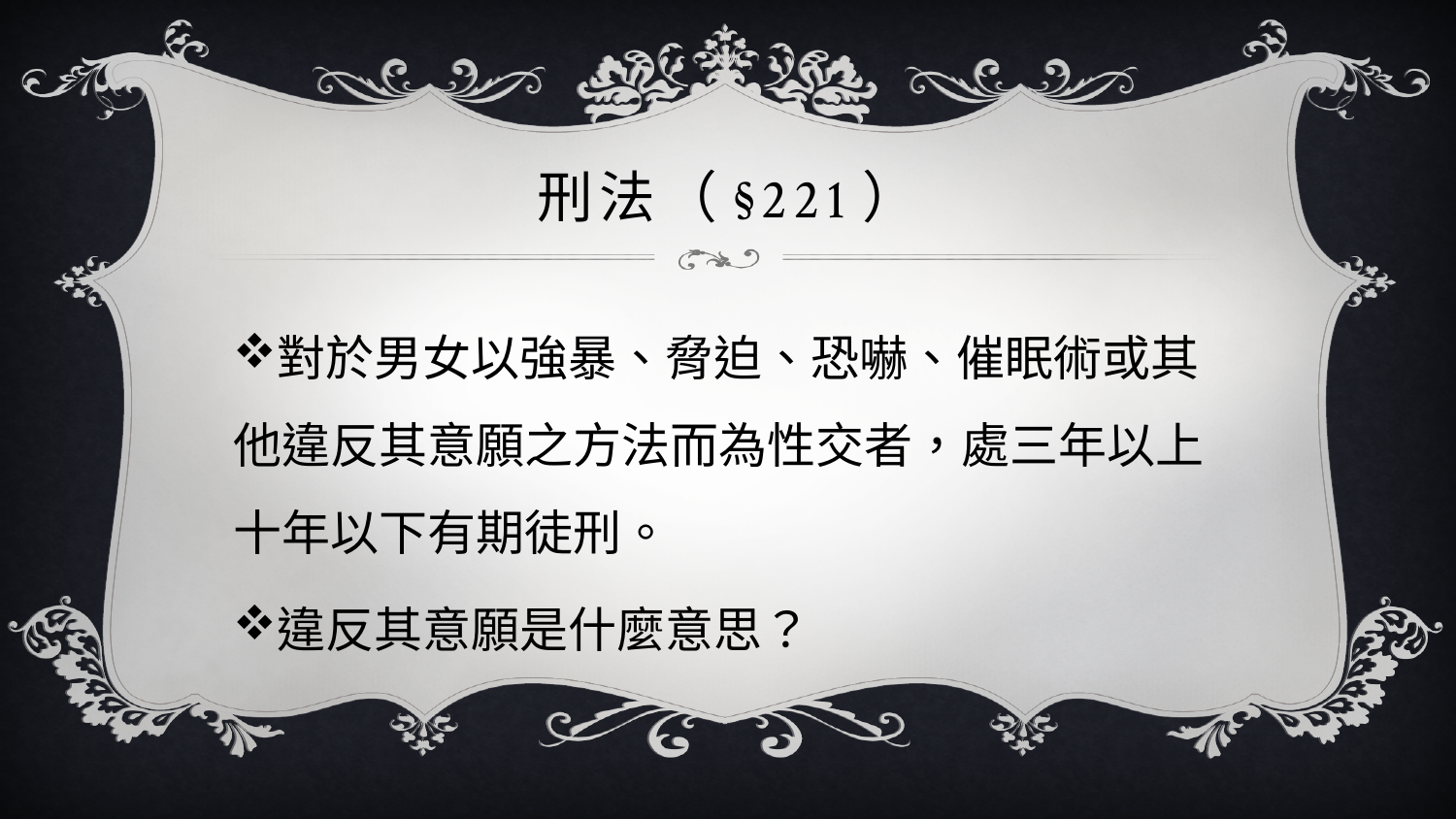

# 刑法（§221）
對於男女以強暴、脅迫、恐嚇、催眠術或其他違反其意願之方法而為性交者，處三年以上十年以下有期徒刑。
違反其意願是什麼意思？